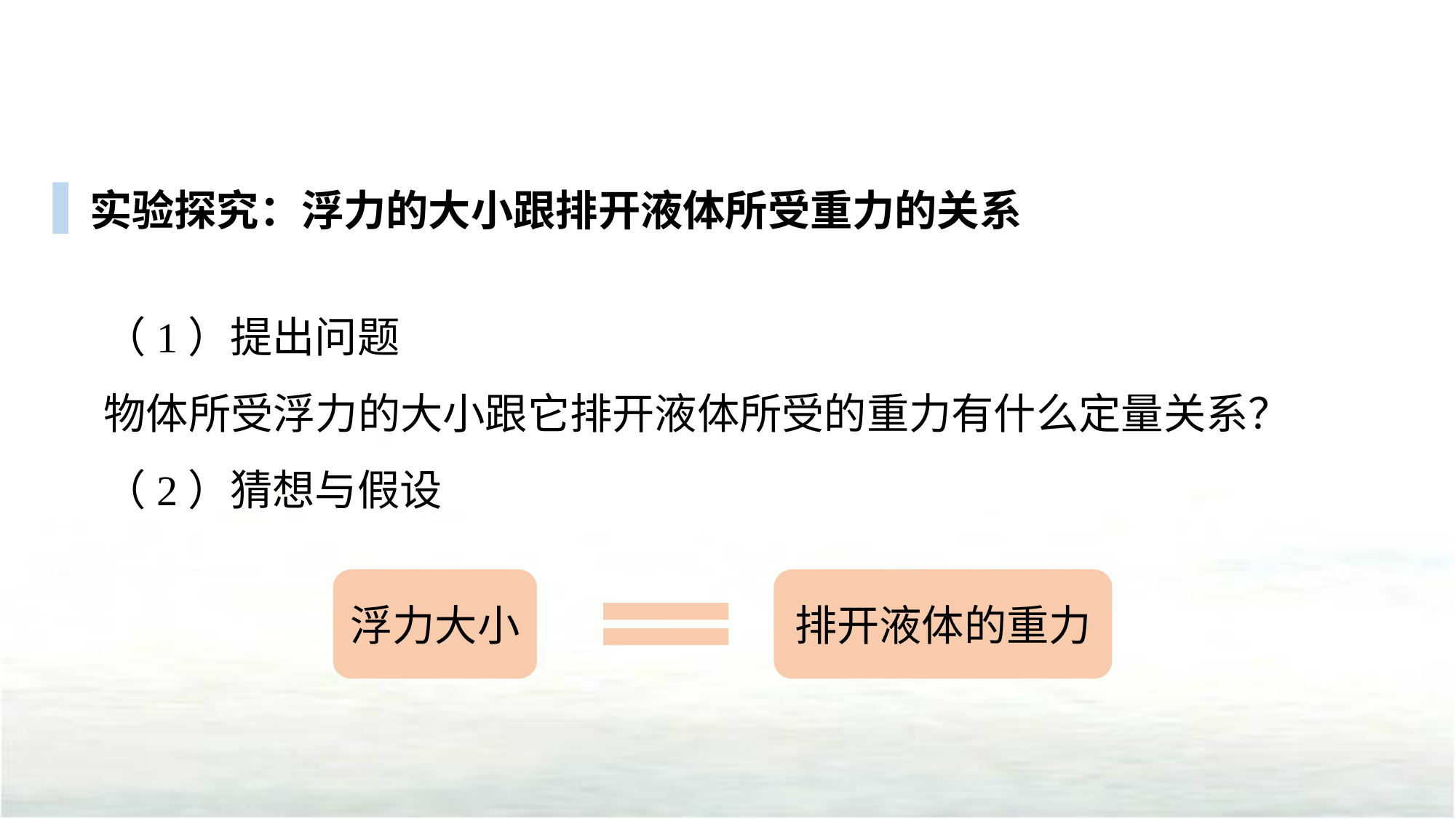

实验探究：浮力的大小跟排开液体所受重力的关系

（1）提出问题
物体所受浮力的大小跟它排开液体所受的重力有什么定量关系？
（2）猜想与假设
浮力大小
排开液体的重力